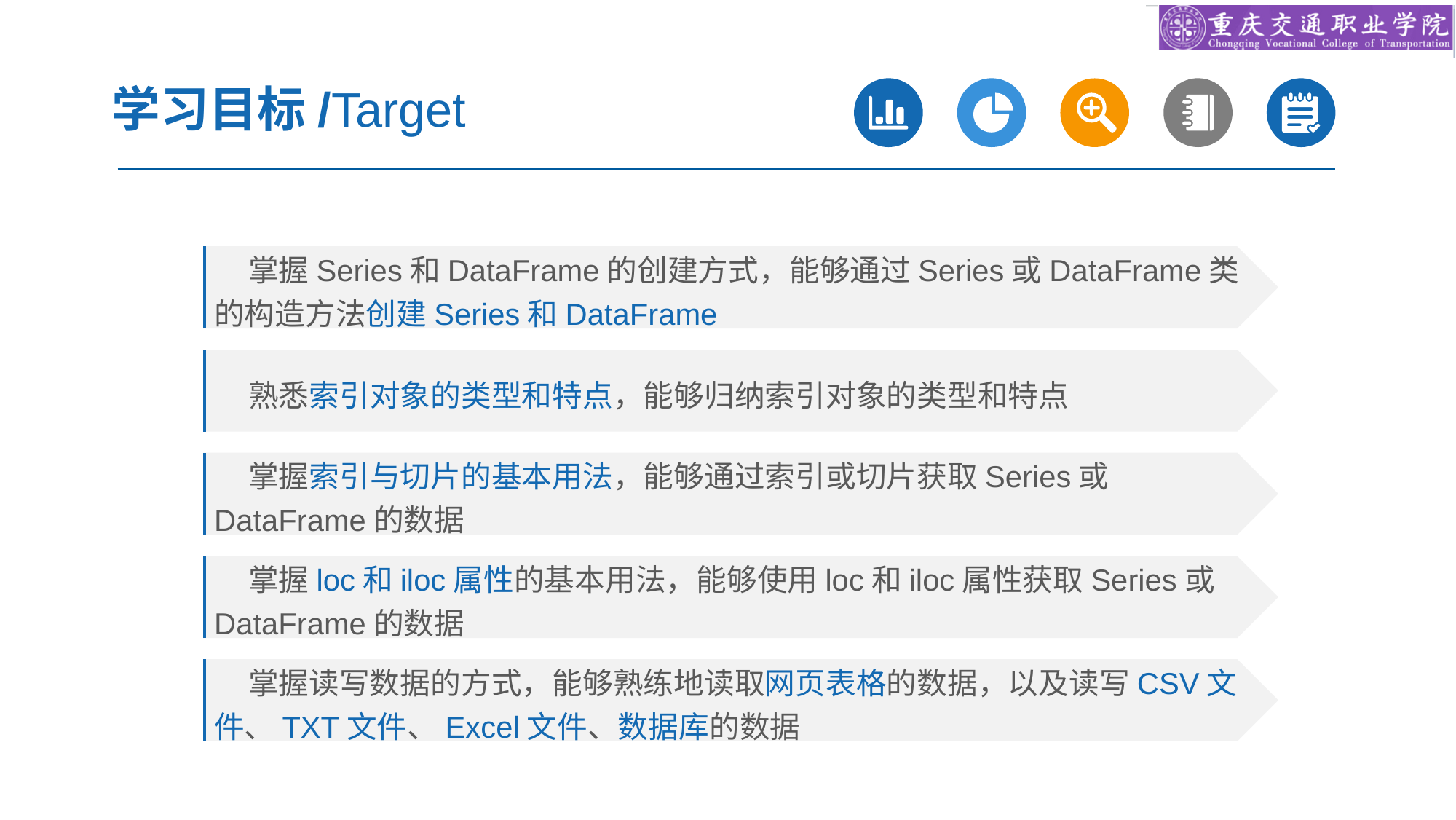

学习目标/Target
    掌握Series和DataFrame的创建方式，能够通过Series或DataFrame类的构造方法创建Series和DataFrame

    熟悉索引对象的类型和特点，能够归纳索引对象的类型和特点

    掌握索引与切片的基本用法，能够通过索引或切片获取Series或DataFrame的数据

    掌握loc和iloc属性的基本用法，能够使用loc和iloc属性获取Series或DataFrame的数据

    掌握读写数据的方式，能够熟练地读取网页表格的数据，以及读写CSV文件、TXT文件、Excel文件、数据库的数据